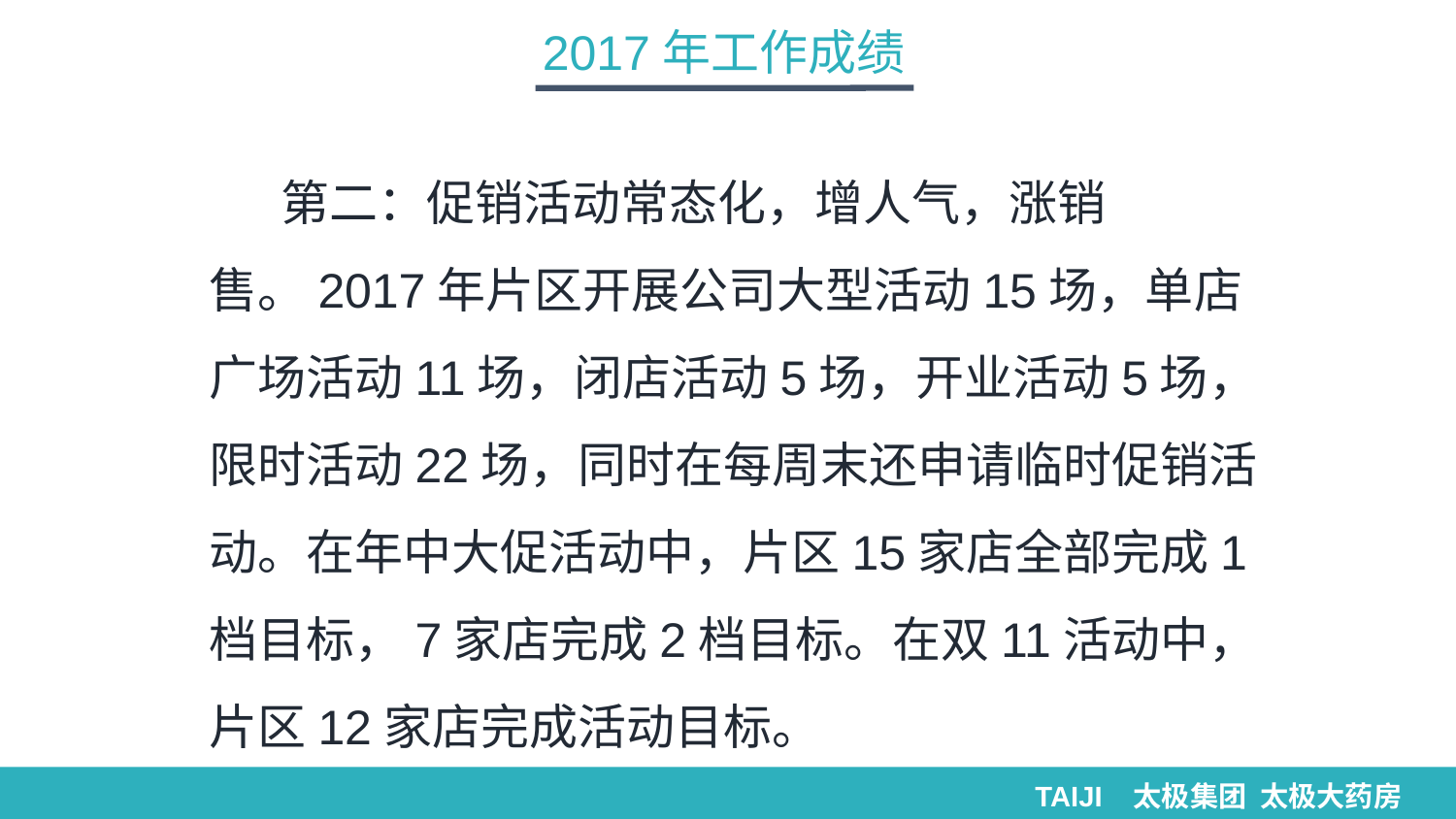

2017年工作成绩
第二：促销活动常态化，增人气，涨销售。2017年片区开展公司大型活动15场，单店广场活动11场，闭店活动5场，开业活动5场，限时活动22场，同时在每周末还申请临时促销活动。在年中大促活动中，片区15家店全部完成1档目标，7家店完成2档目标。在双11活动中，片区12家店完成活动目标。

TAIJI   太极集团  太极大药房